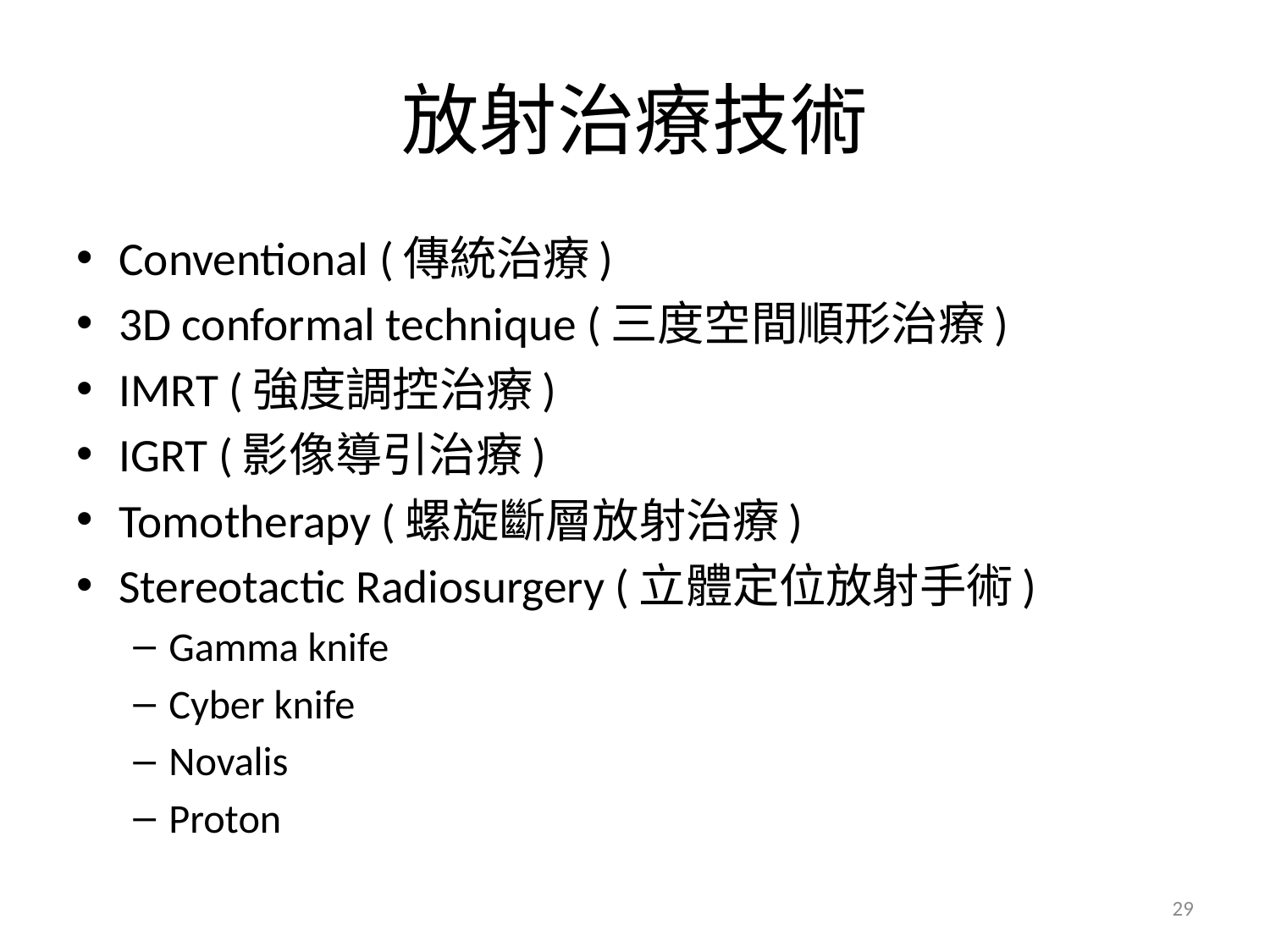

# 放射治療技術
Conventional (傳統治療)
3D conformal technique (三度空間順形治療)
IMRT (強度調控治療)
IGRT (影像導引治療)
Tomotherapy (螺旋斷層放射治療)
Stereotactic Radiosurgery (立體定位放射手術)
Gamma knife
Cyber knife
Novalis
Proton
29